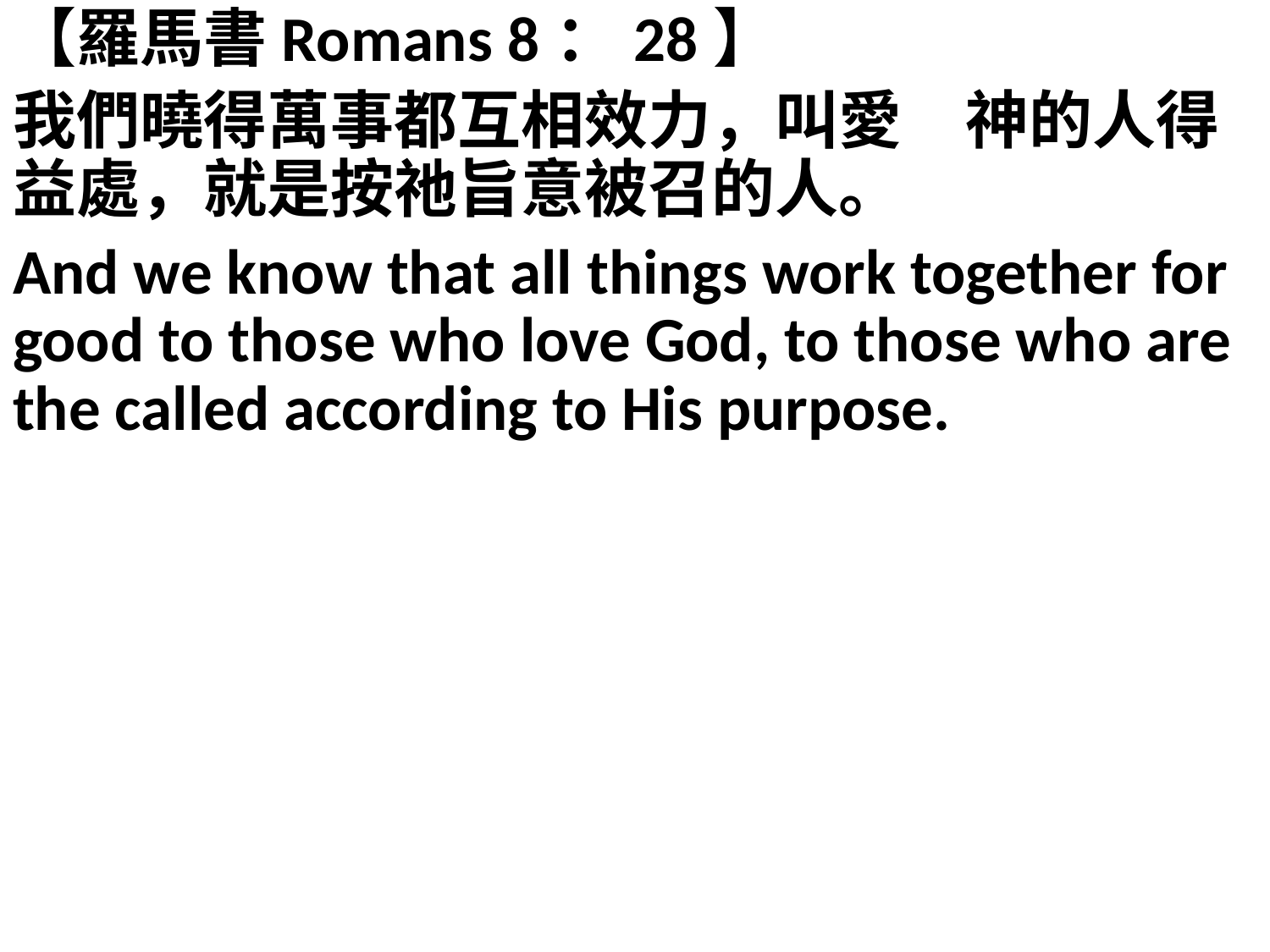

【羅馬書Romans 8：28】
我們曉得萬事都互相效力，叫愛　神的人得益處，就是按祂旨意被召的人。
And we know that all things work together for good to those who love God, to those who are the called according to His purpose.